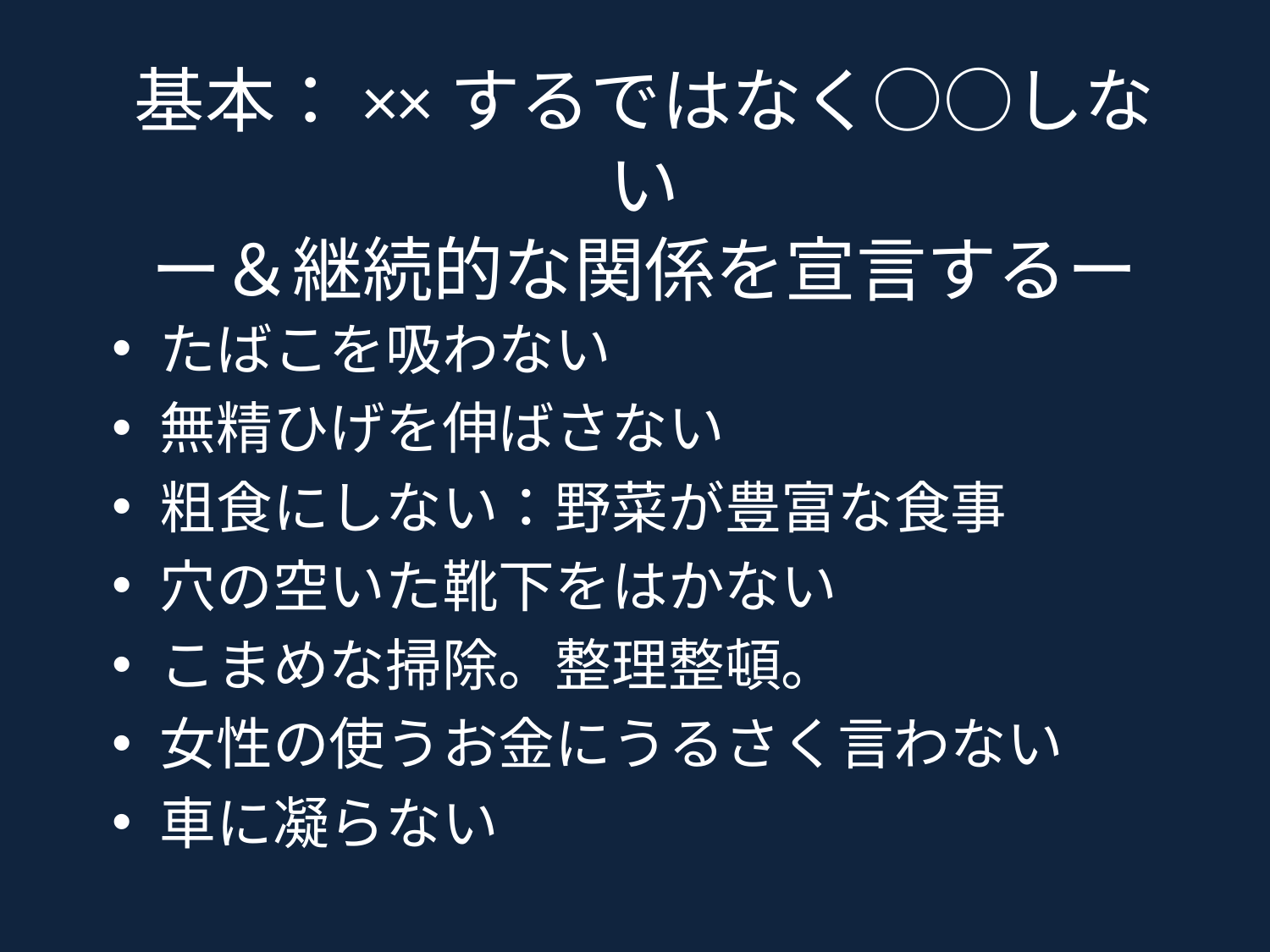

# 基本：××するではなく○○しない ー＆継続的な関係を宣言するー
たばこを吸わない
無精ひげを伸ばさない
粗食にしない：野菜が豊富な食事
穴の空いた靴下をはかない
こまめな掃除。整理整頓。
女性の使うお金にうるさく言わない
車に凝らない